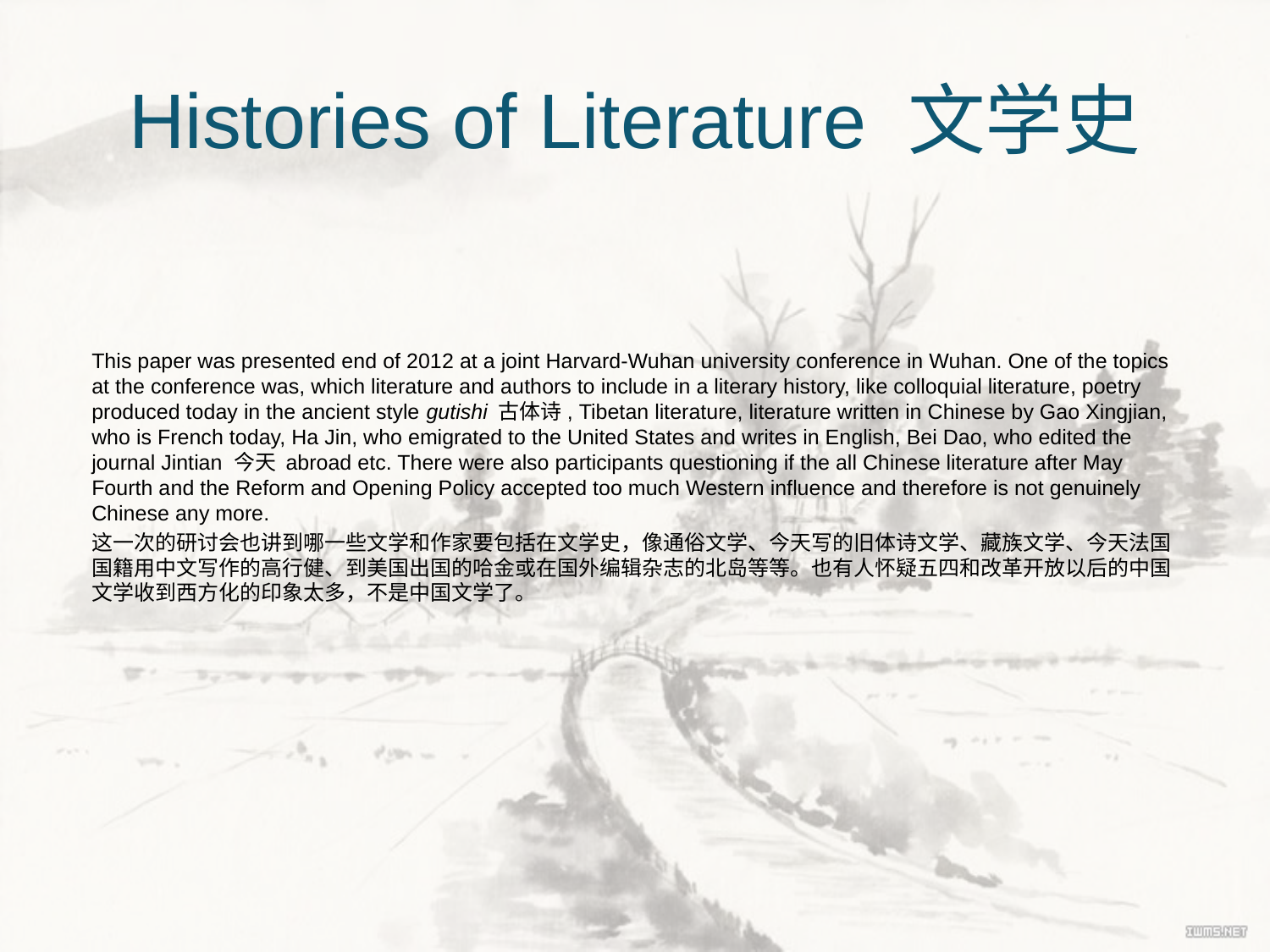

# Histories of Literature 文学史
This paper was presented end of 2012 at a joint Harvard-Wuhan university conference in Wuhan. One of the topics at the conference was, which literature and authors to include in a literary history, like colloquial literature, poetry produced today in the ancient style gutishi 古体诗, Tibetan literature, literature written in Chinese by Gao Xingjian, who is French today, Ha Jin, who emigrated to the United States and writes in English, Bei Dao, who edited the journal Jintian 今天 abroad etc. There were also participants questioning if the all Chinese literature after May Fourth and the Reform and Opening Policy accepted too much Western influence and therefore is not genuinely Chinese any more.
这一次的研讨会也讲到哪一些文学和作家要包括在文学史，像通俗文学、今天写的旧体诗文学、藏族文学、今天法国国籍用中文写作的高行健、到美国出国的哈金或在国外编辑杂志的北岛等等。也有人怀疑五四和改革开放以后的中国文学收到西方化的印象太多，不是中国文学了。